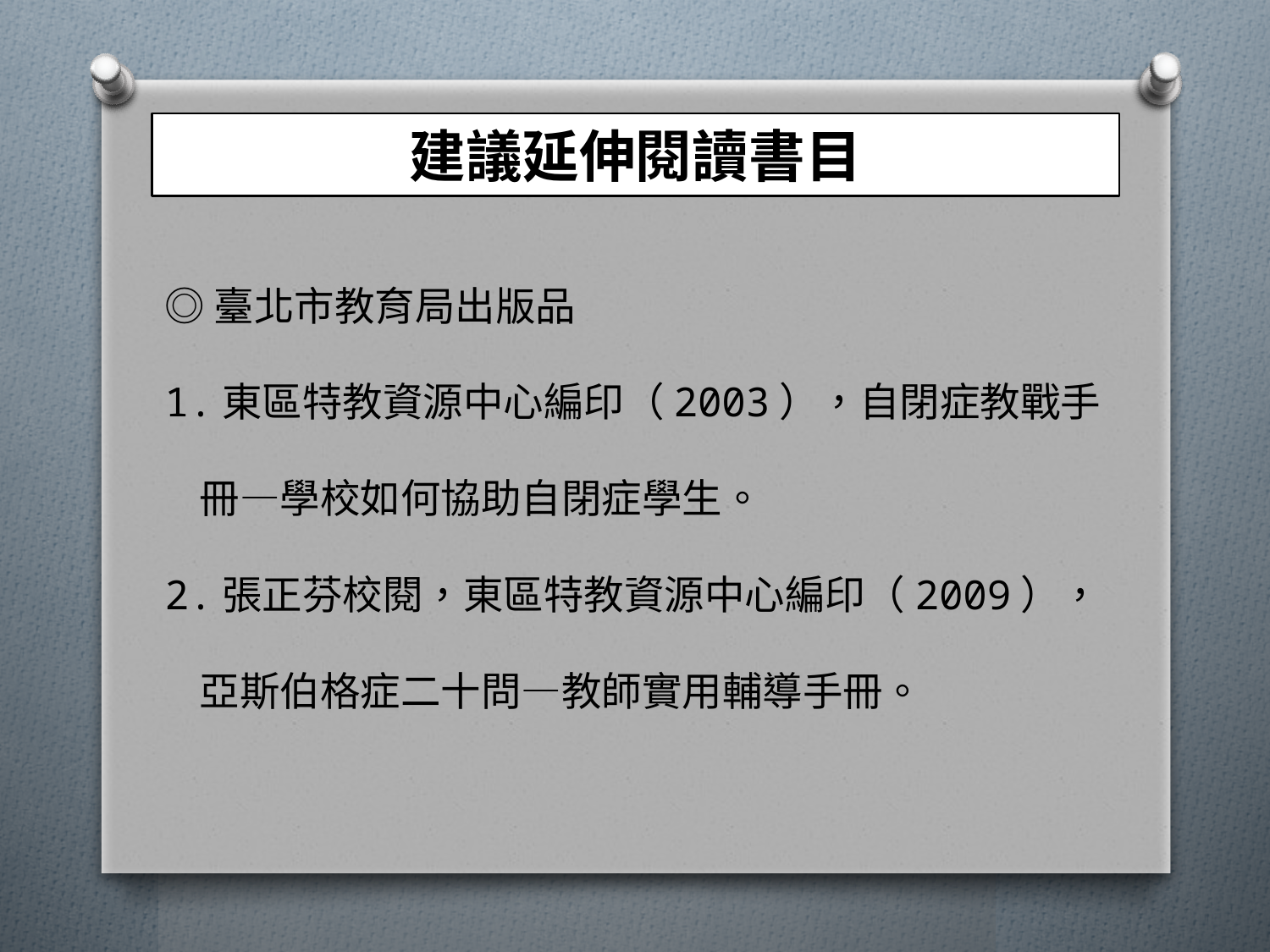

# 建議延伸閱讀書目
◎臺北市教育局出版品
1.東區特教資源中心編印（2003），自閉症教戰手冊—學校如何協助自閉症學生。
2.張正芬校閱，東區特教資源中心編印（2009），亞斯伯格症二十問—教師實用輔導手冊。